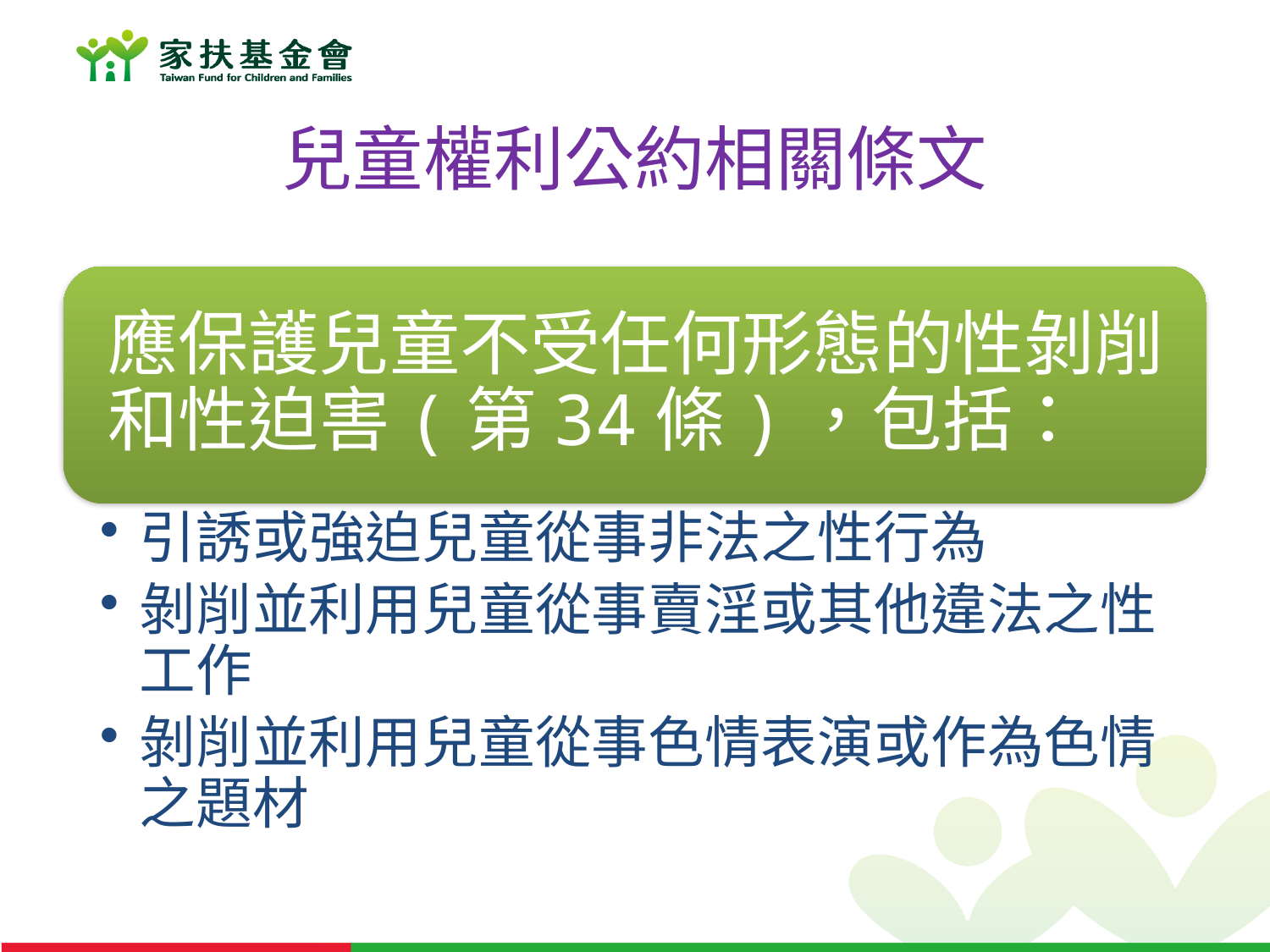

# 兒童權利公約相關條文
應保護兒童不受任何形態的性剝削和性迫害(第34條)，包括：
引誘或強迫兒童從事非法之性行為
剝削並利用兒童從事賣淫或其他違法之性工作
剝削並利用兒童從事色情表演或作為色情之題材